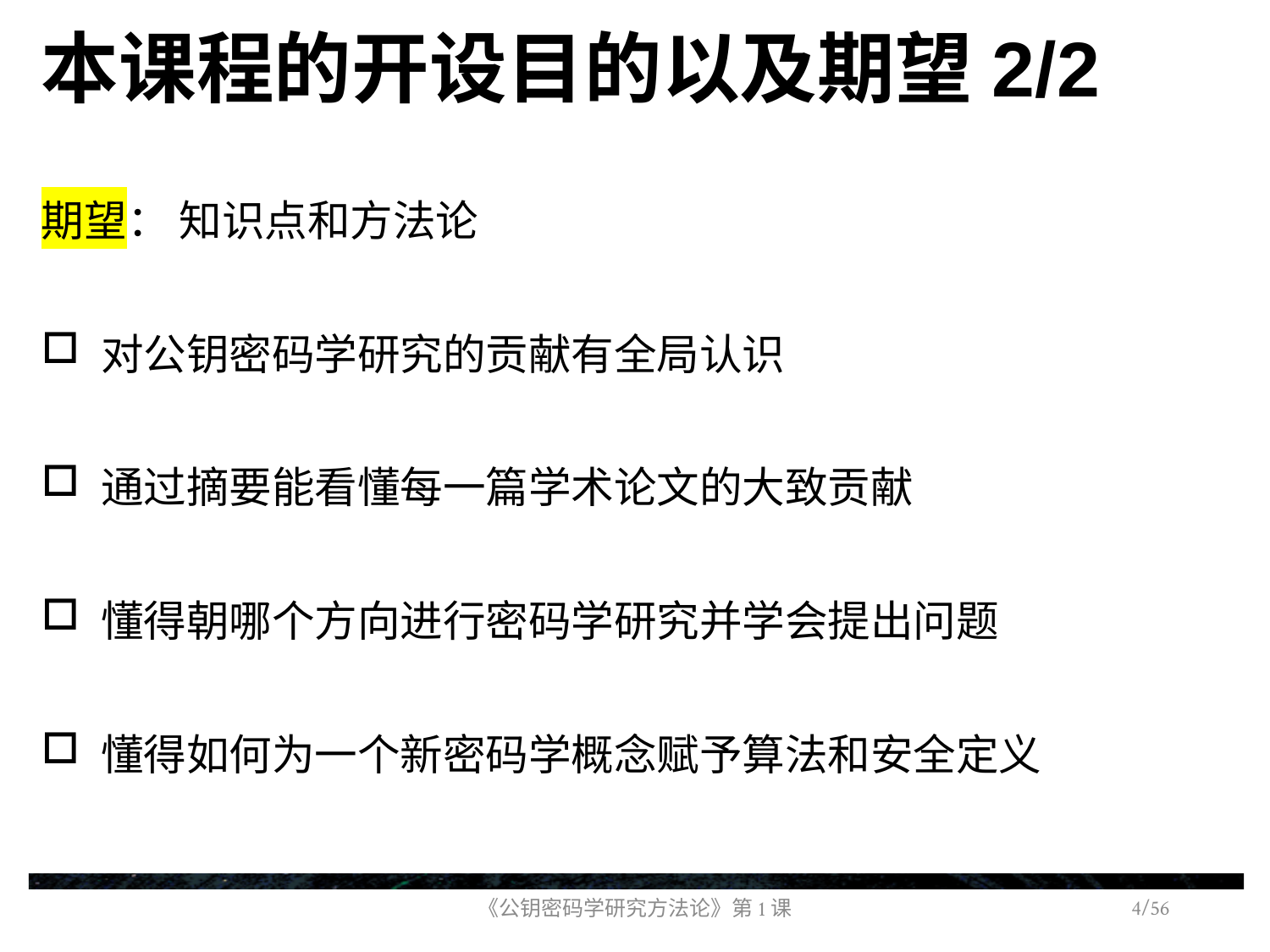

# 本课程的开设目的以及期望2/2
期望： 知识点和方法论

对公钥密码学研究的贡献有全局认识

通过摘要能看懂每一篇学术论文的大致贡献

懂得朝哪个方向进行密码学研究并学会提出问题

懂得如何为一个新密码学概念赋予算法和安全定义

《公钥密码学研究方法论》第1课
4/56